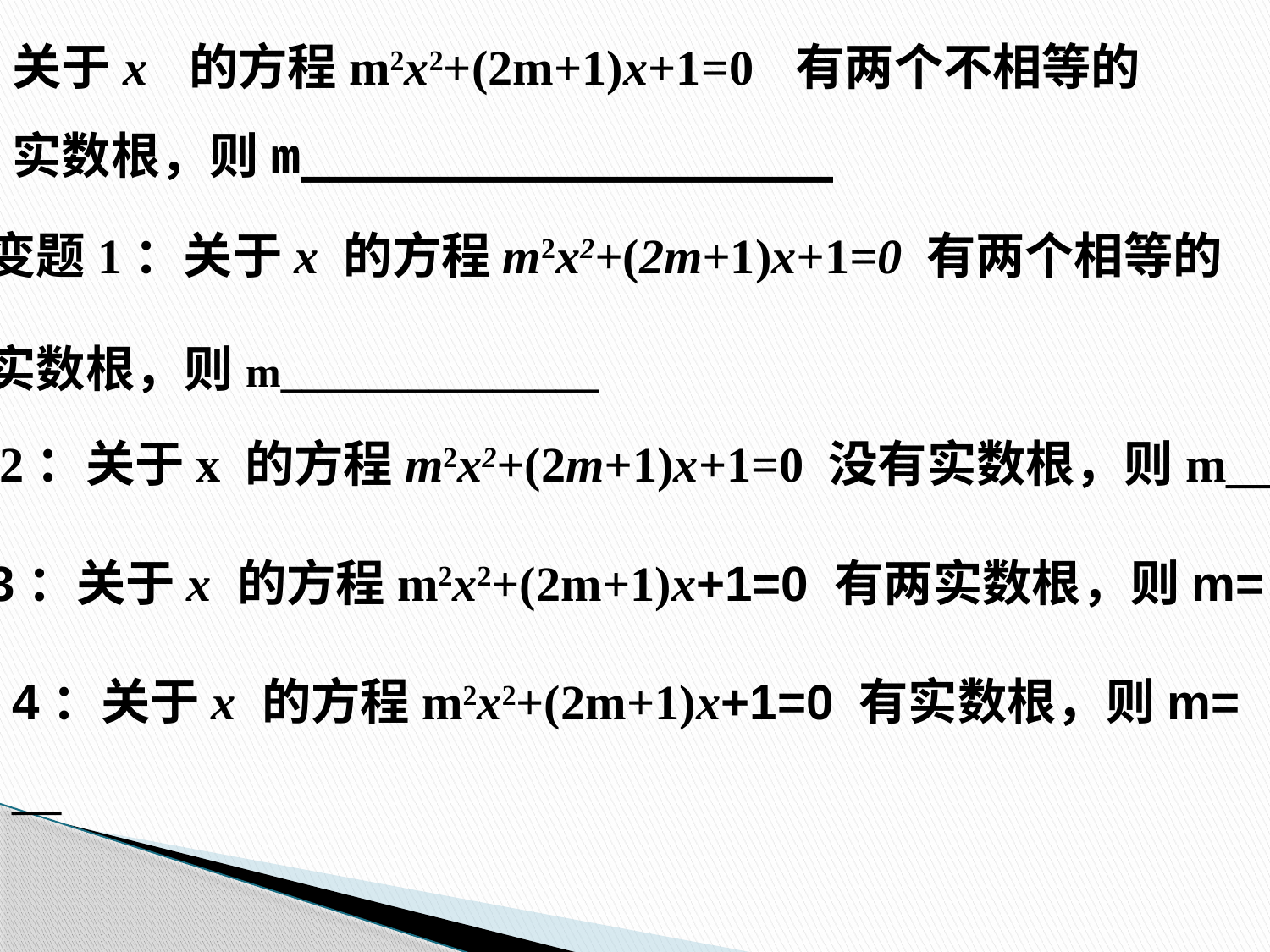

关于x 的方程m2x2+(2m+1)x+1=0 有两个不相等的实数根，则m__________________
变题1：关于x 的方程m2x2+(2m+1)x+1=0 有两个相等的
实数根，则m_______________
2：关于x 的方程m2x2+(2m+1)x+1=0 没有实数根，则m__

3：关于x 的方程m2x2+(2m+1)x+1=0 有两实数根，则m= __

4：关于x 的方程m2x2+(2m+1)x+1=0 有实数根，则m= __